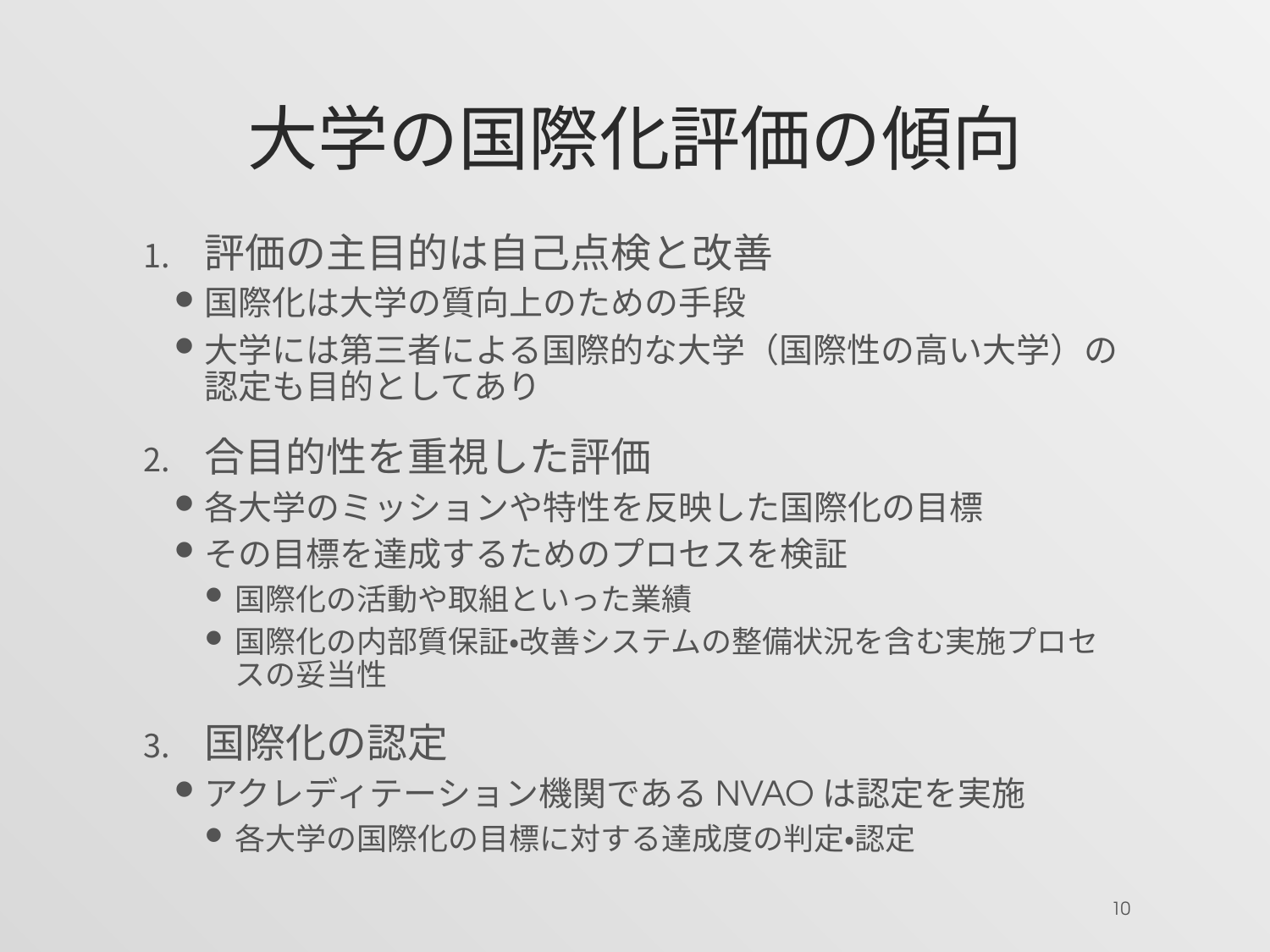

# 大学の国際化評価の傾向
評価の主目的は自己点検と改善
国際化は大学の質向上のための手段
大学には第三者による国際的な大学（国際性の高い大学）の認定も目的としてあり
合目的性を重視した評価
各大学のミッションや特性を反映した国際化の目標
その目標を達成するためのプロセスを検証
国際化の活動や取組といった業績
国際化の内部質保証・改善システムの整備状況を含む実施プロセスの妥当性
国際化の認定
アクレディテーション機関であるNVAOは認定を実施
各大学の国際化の目標に対する達成度の判定・認定
10